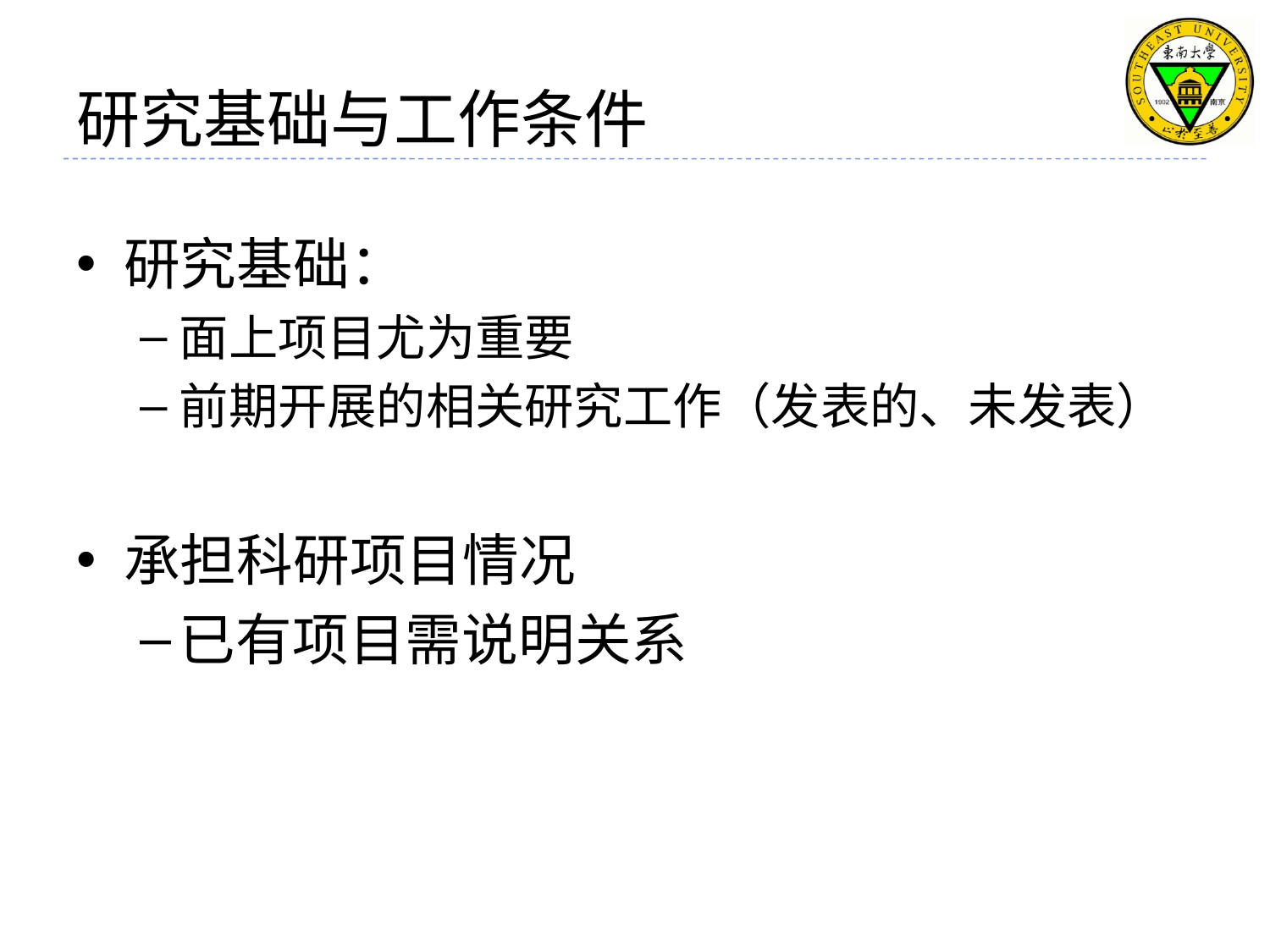

# 研究基础与工作条件
研究基础：
面上项目尤为重要
前期开展的相关研究工作（发表的、未发表）

承担科研项目情况
已有项目需说明关系